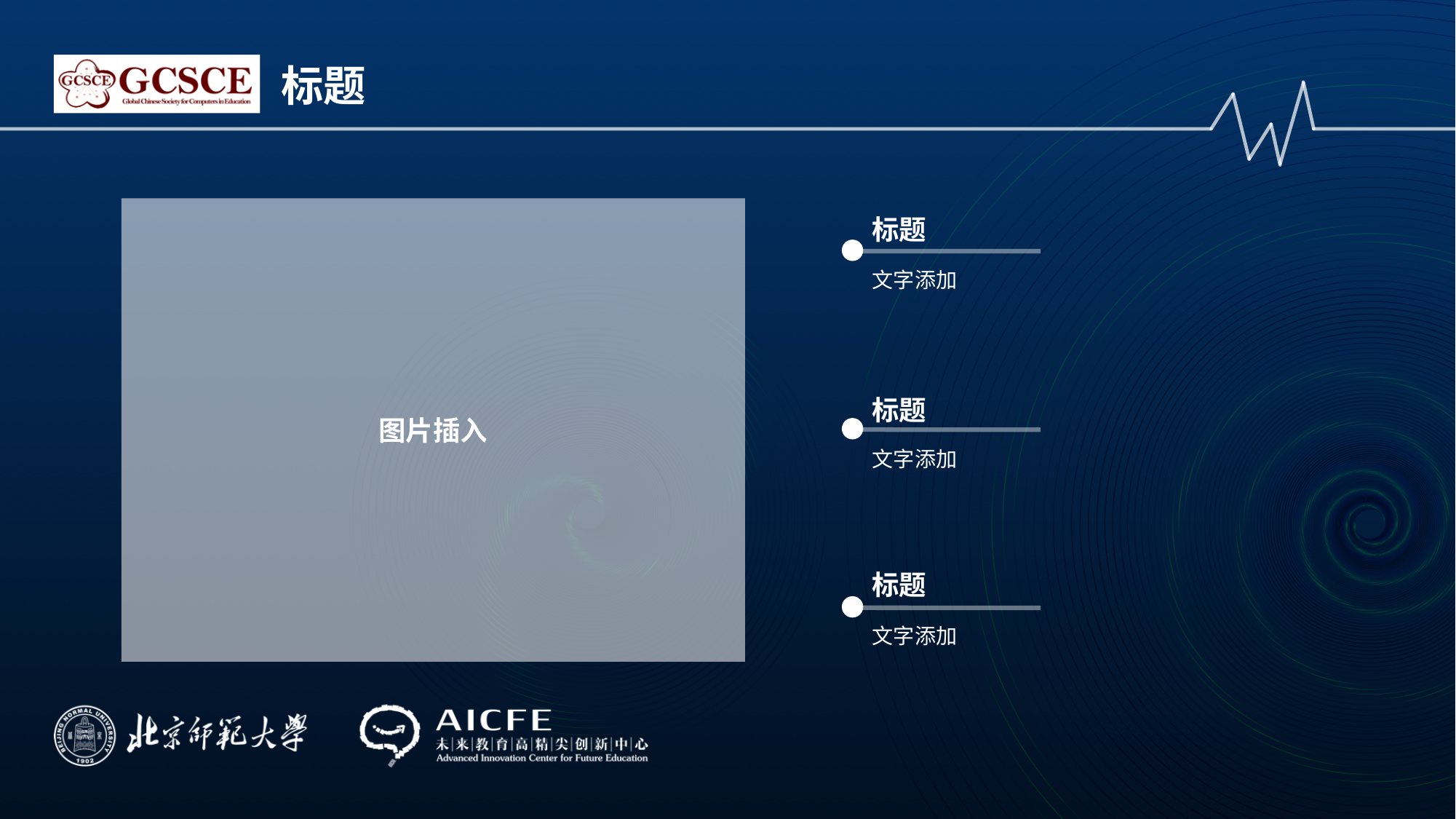

标题
图片插入
标题

文字添加
标题

文字添加
标题

文字添加